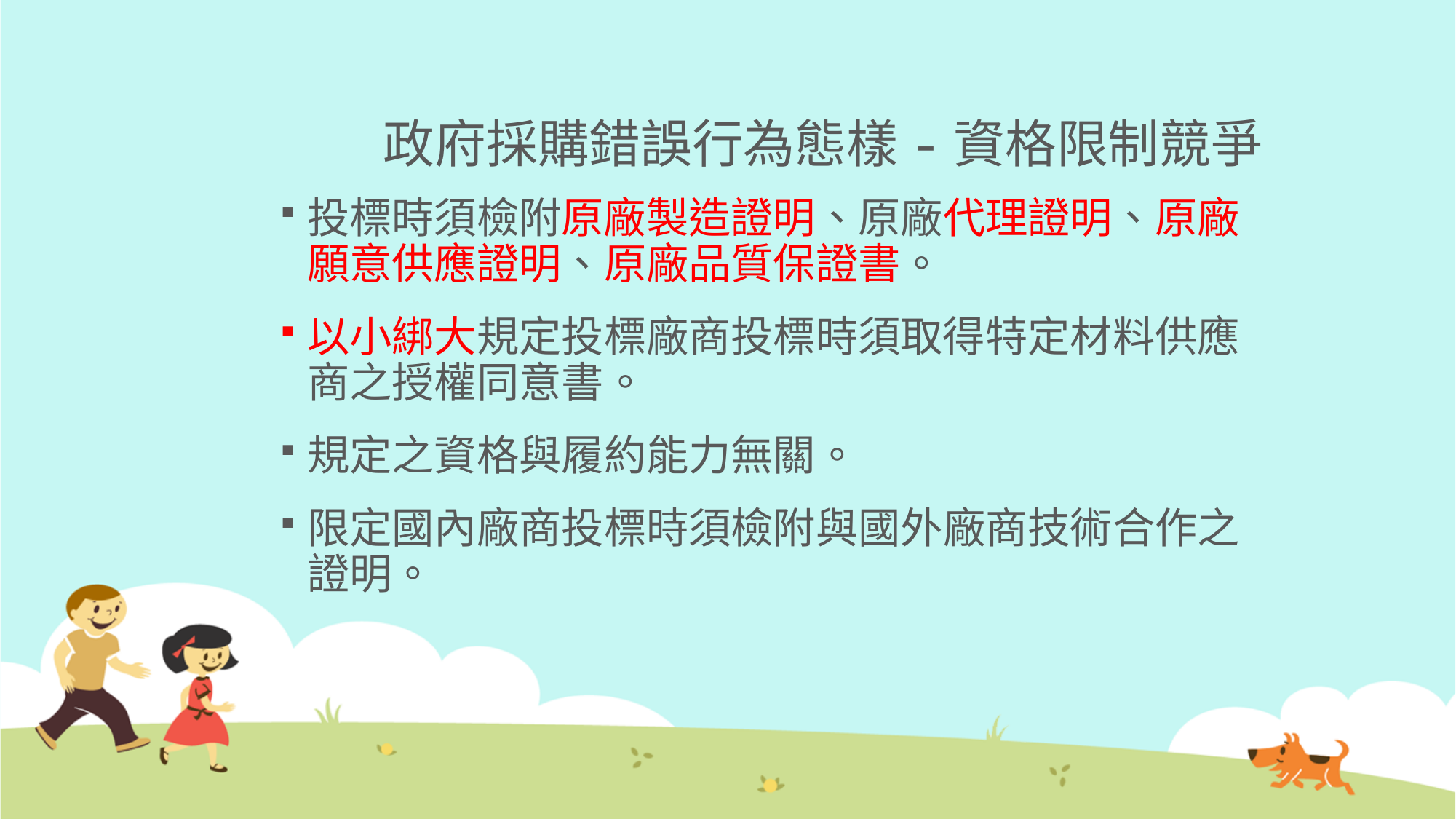

# 政府採購錯誤行為態樣-資格限制競爭
投標時須檢附原廠製造證明、原廠代理證明、原廠願意供應證明、原廠品質保證書。
以小綁大規定投標廠商投標時須取得特定材料供應商之授權同意書。
規定之資格與履約能力無關。
限定國內廠商投標時須檢附與國外廠商技術合作之證明。